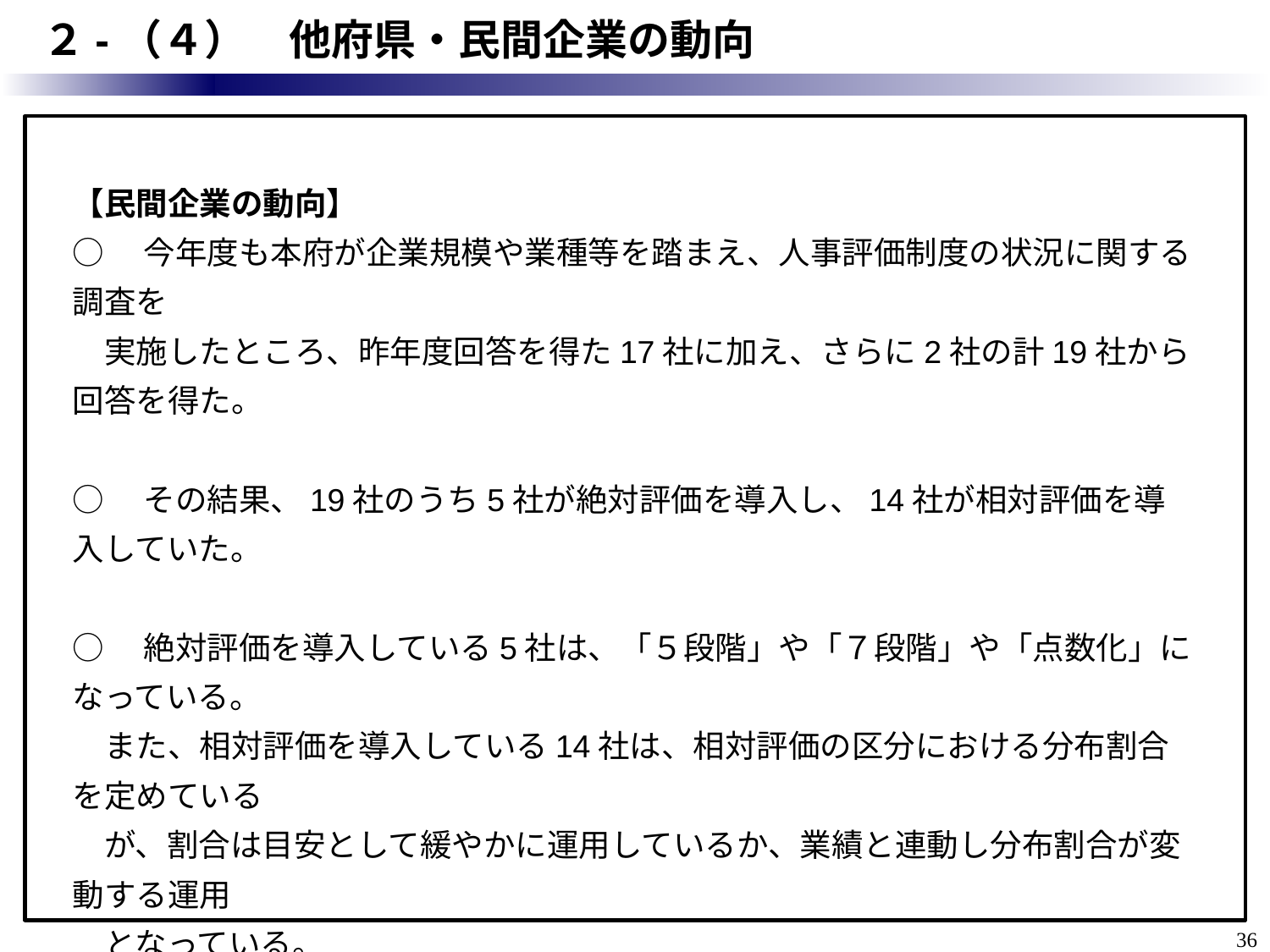

# ２-（４）　他府県・民間企業の動向

【民間企業の動向】
○　今年度も本府が企業規模や業種等を踏まえ、人事評価制度の状況に関する調査を
　実施したところ、昨年度回答を得た17社に加え、さらに2社の計19社から回答を得た。

○　その結果、19社のうち5社が絶対評価を導入し、14社が相対評価を導入していた。

○　絶対評価を導入している5社は、「５段階」や「７段階」や「点数化」になっている。
　また、相対評価を導入している14社は、相対評価の区分における分布割合を定めている
　が、割合は目安として緩やかに運用しているか、業績と連動し分布割合が変動する運用
　となっている。

○　調査の結果、相対評価を導入している企業においては、分布割合を目安として緩や
　かに運用しており、本府のような厳格な分布割合による相対評価を導入している企業は
　なかった。
36